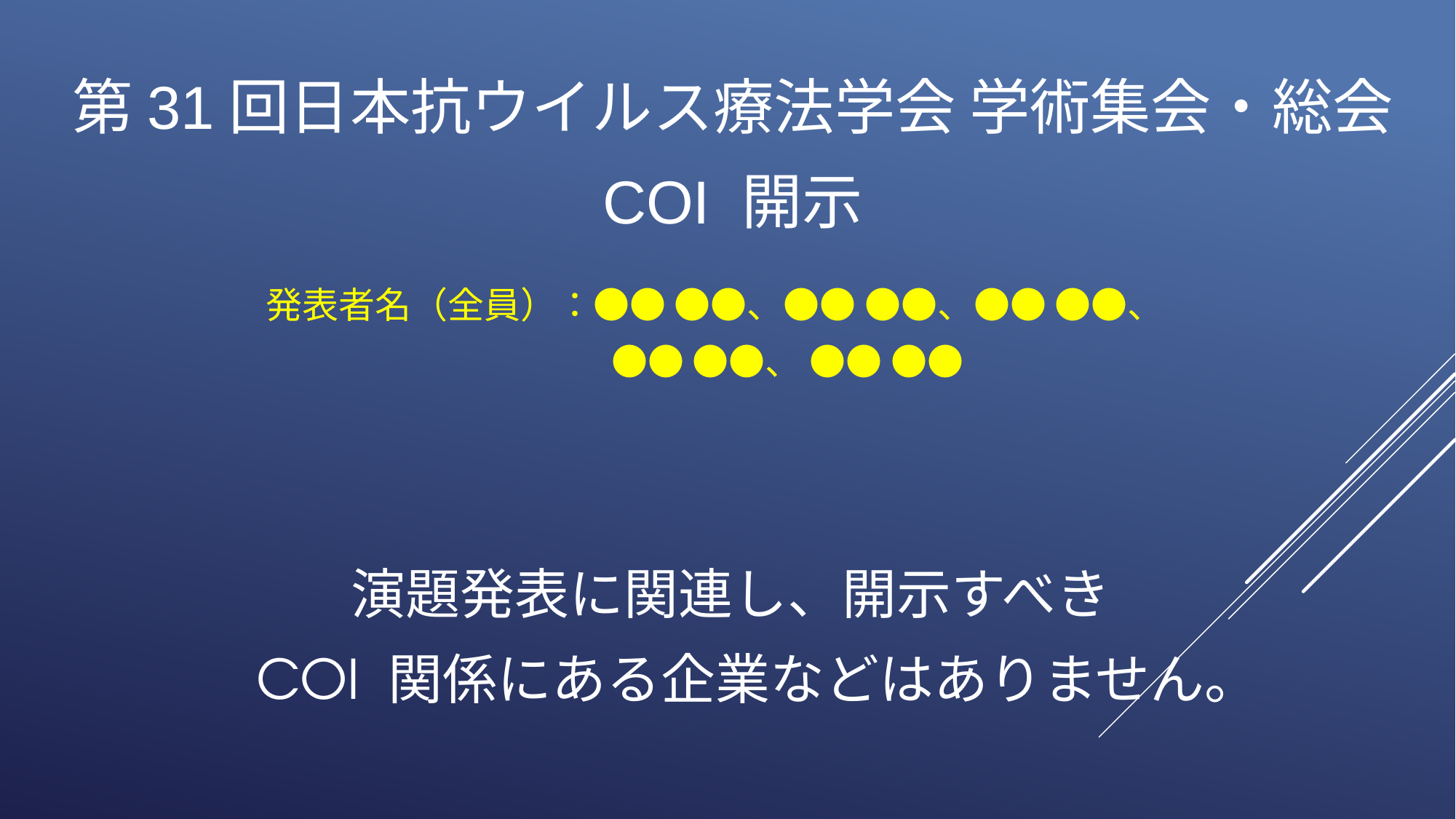

第31回日本抗ウイルス療法学会 学術集会・総会
COI 開示

発表者名（全員）：●● ●●、●● ●●、●● ●●、
　　　●● ●●、 ●● ●●

演題発表に関連し、開示すべき
COI 関係にある企業などはありません。